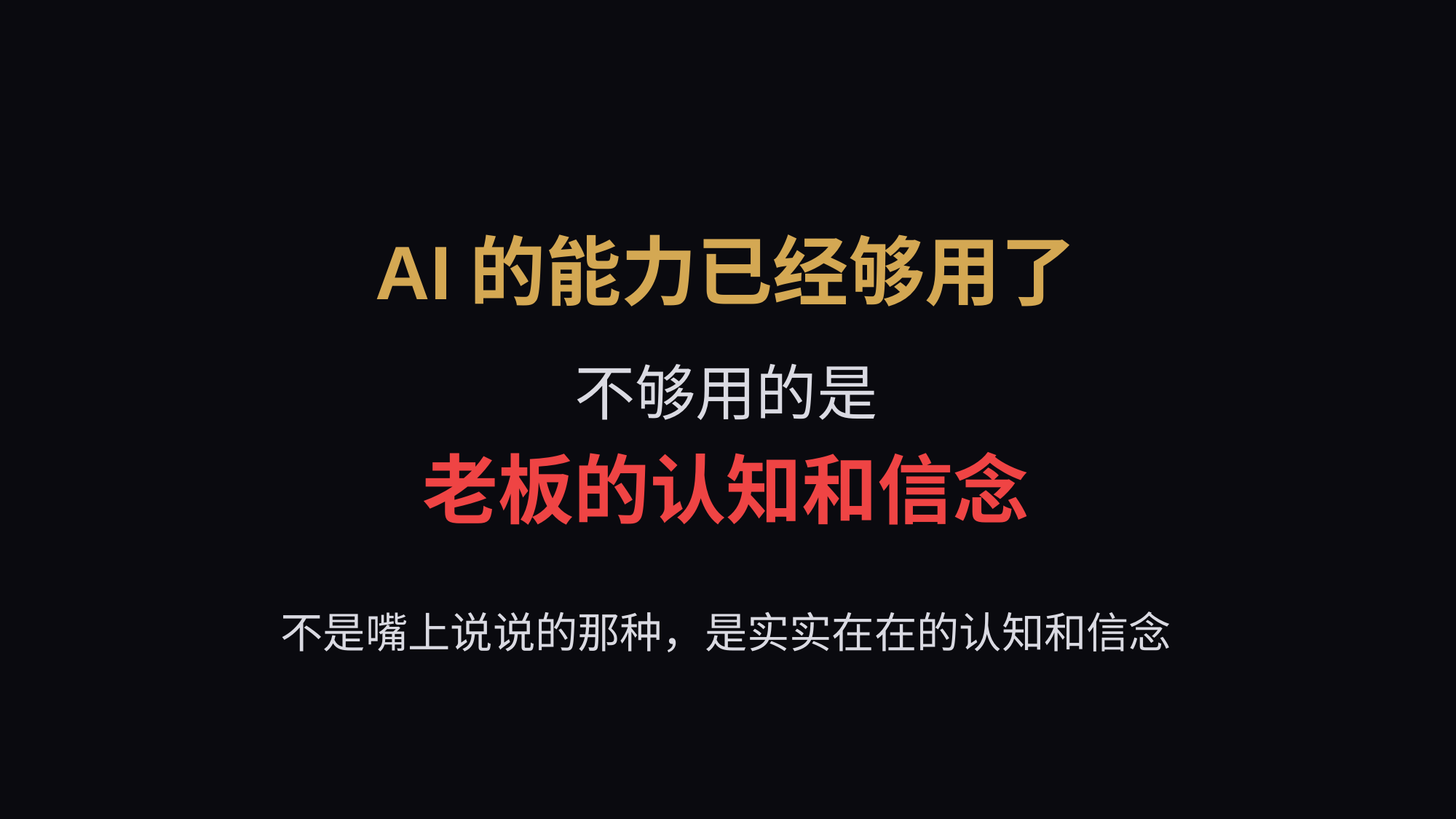

AI的能力已经够用了
不够用的是
老板的认知和信念
不是嘴上说说的那种，是实实在在的认知和信念